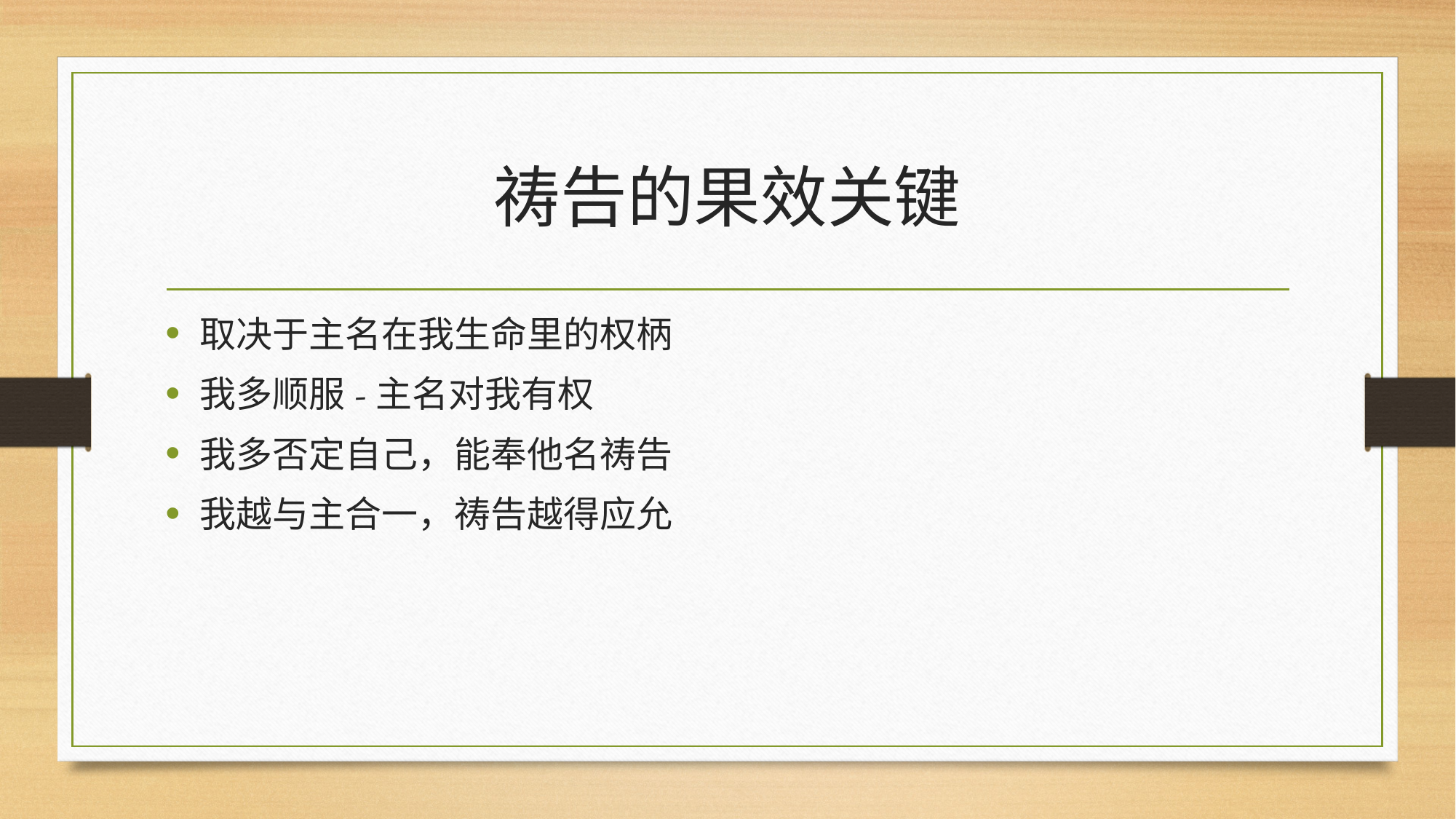

# 祷告的果效关键
取决于主名在我生命里的权柄
我多顺服-主名对我有权
我多否定自己，能奉他名祷告
我越与主合一，祷告越得应允